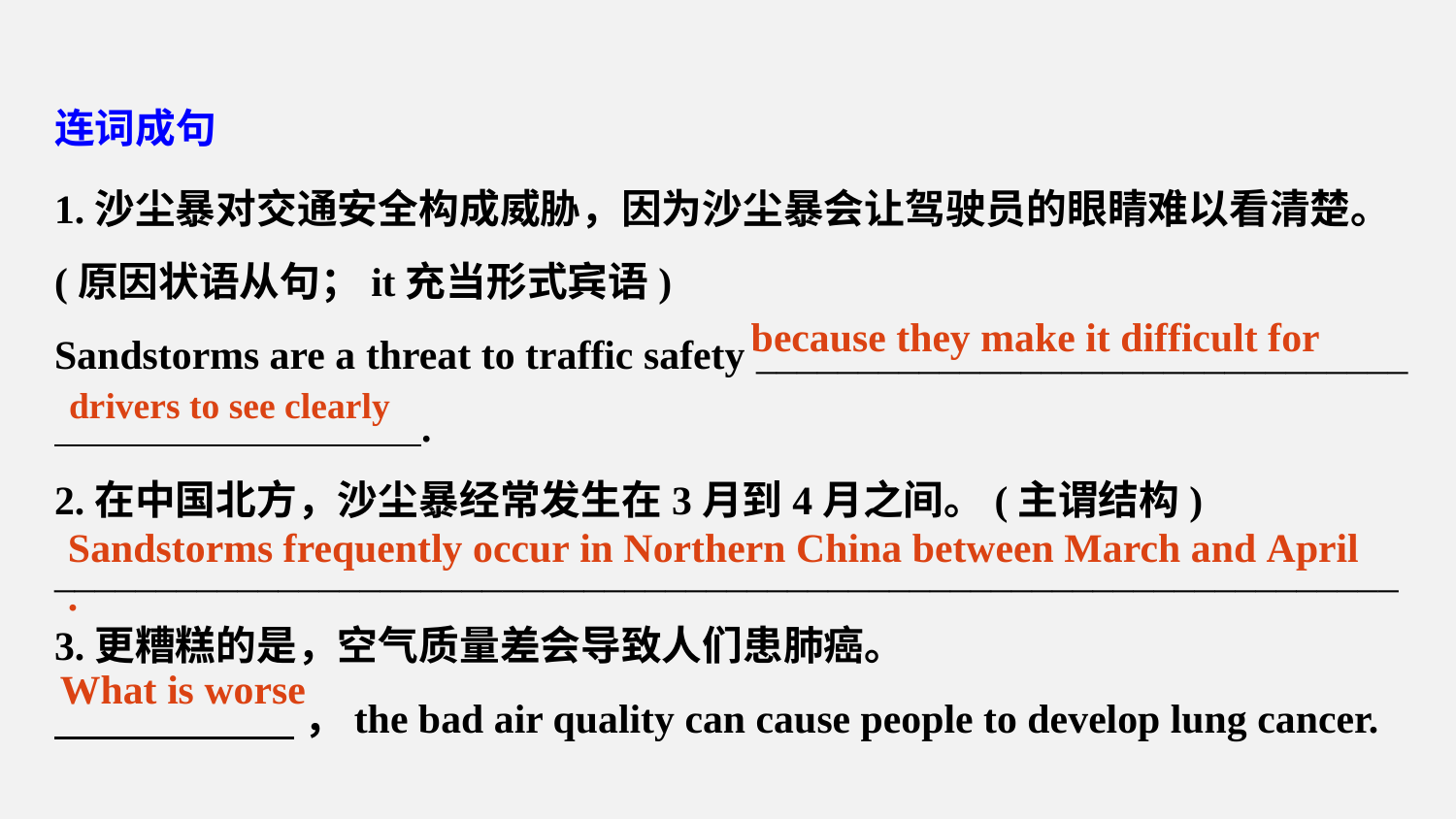

连词成句
1.沙尘暴对交通安全构成威胁，因为沙尘暴会让驾驶员的眼睛难以看清楚。(原因状语从句；it充当形式宾语)
Sandstorms are a threat to traffic safety ________________________________
                                    .
2.在中国北方，沙尘暴经常发生在3月到4月之间。(主谓结构)
__________________________________________________________________
3.更糟糕的是，空气质量差会导致人们患肺癌。
                          ，the bad air quality can cause people to develop lung cancer.
because they make it difficult for
drivers to see clearly
Sandstorms frequently occur in Northern China between March and April.
What is worse